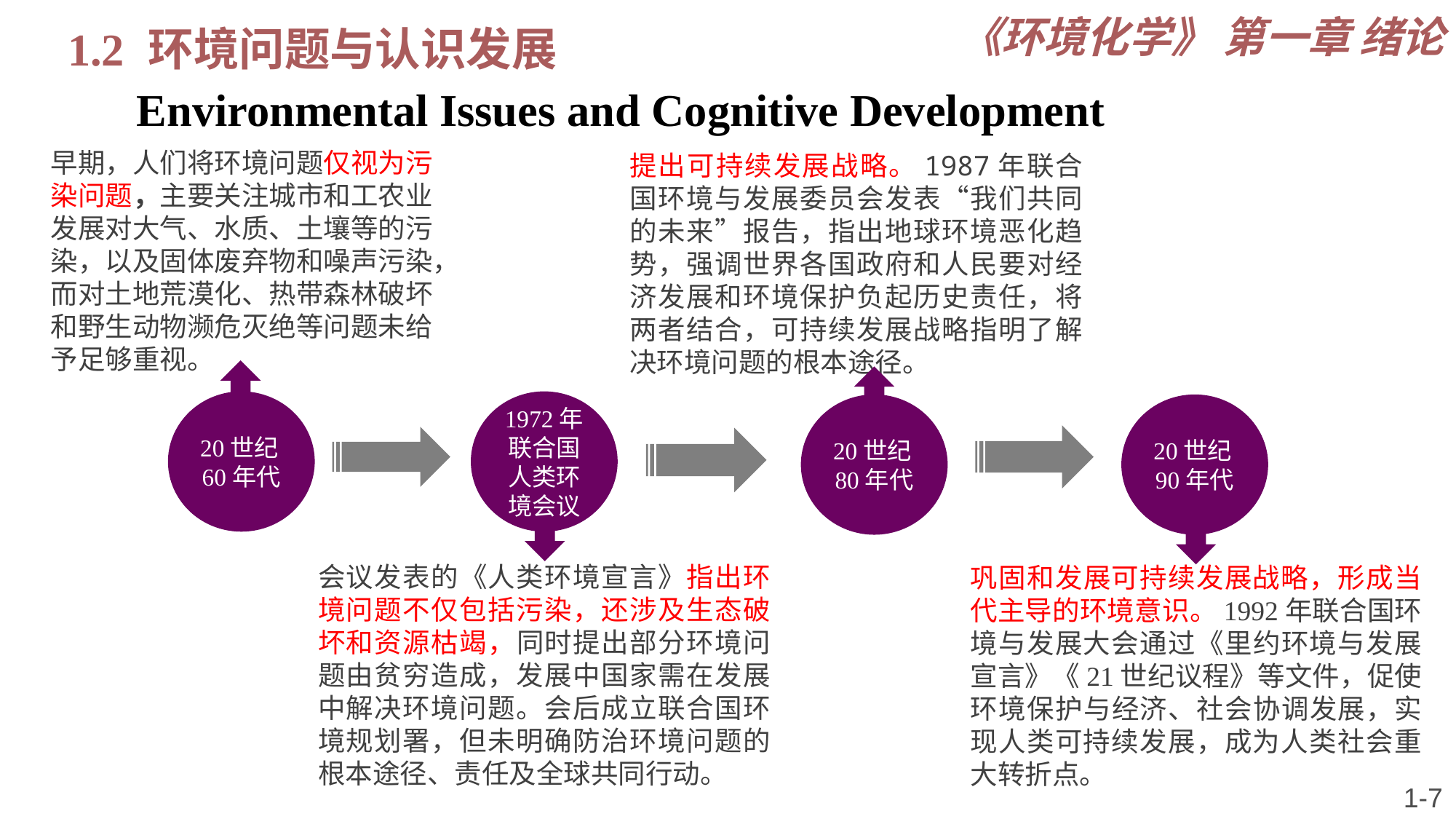

1.2 环境问题与认识发展
      Environmental Issues and Cognitive Development

《环境化学》 第一章 绪论
早期，人们将环境问题仅视为污染问题，主要关注城市和工农业发展对大气、水质、土壤等的污染，以及固体废弃物和噪声污染，而对土地荒漠化、热带森林破坏和野生动物濒危灭绝等问题未给予足够重视。
提出可持续发展战略。1987年联合国环境与发展委员会发表“我们共同的未来”报告，指出地球环境恶化趋势，强调世界各国政府和人民要对经济发展和环境保护负起历史责任，将两者结合，可持续发展战略指明了解决环境问题的根本途径。

20世纪60年代
1972年联合国人类环境会议
20世纪80年代
20世纪90年代

会议发表的《人类环境宣言》指出环境问题不仅包括污染，还涉及生态破坏和资源枯竭，同时提出部分环境问题由贫穷造成，发展中国家需在发展中解决环境问题。会后成立联合国环境规划署，但未明确防治环境问题的根本途径、责任及全球共同行动。
巩固和发展可持续发展战略，形成当代主导的环境意识。1992年联合国环境与发展大会通过《里约环境与发展宣言》《21世纪议程》等文件，促使环境保护与经济、社会协调发展，实现人类可持续发展，成为人类社会重大转折点。
1-7